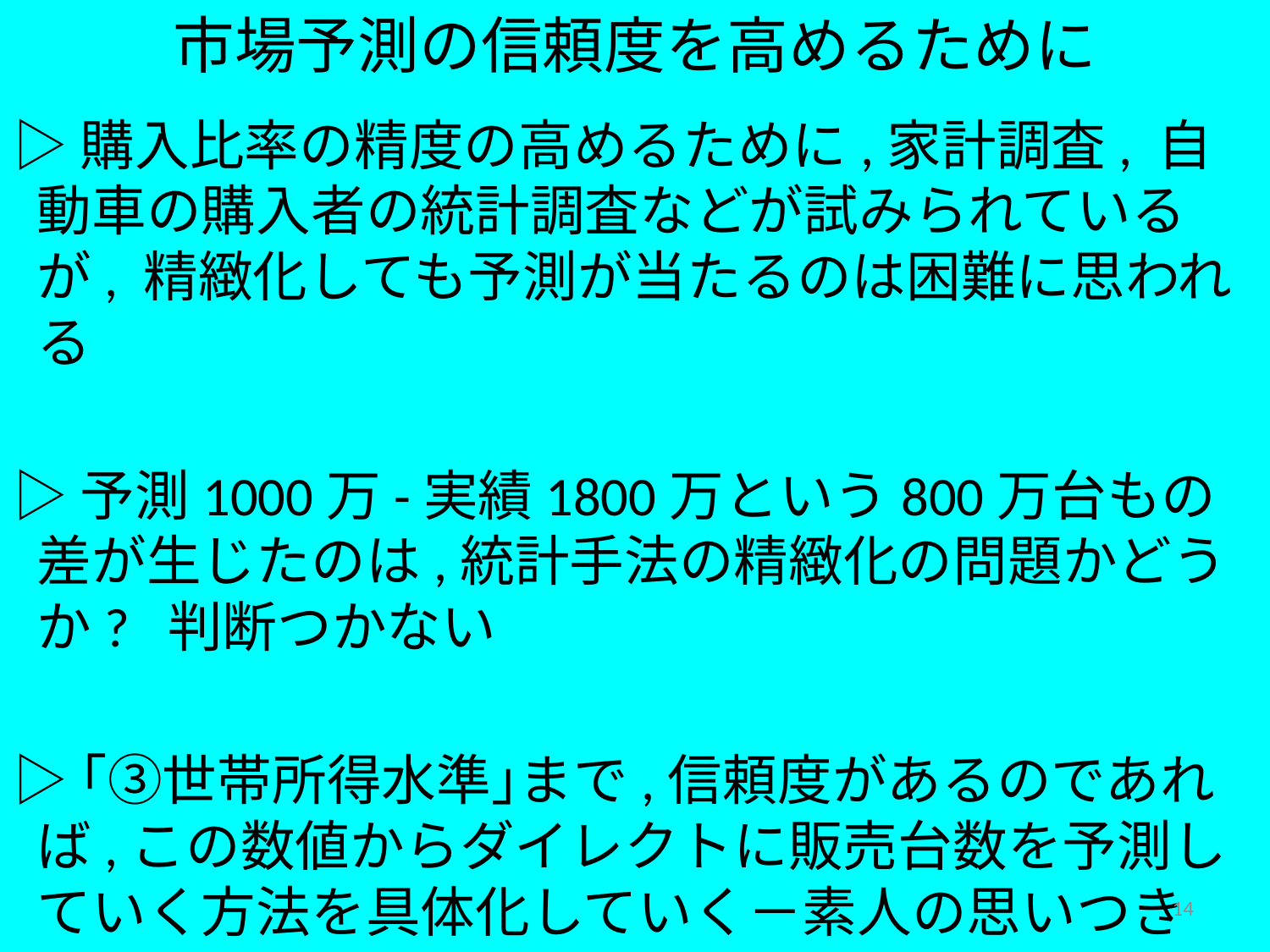

市場予測の信頼度を高めるために

▷購入比率の精度の高めるために,家計調査, 自動車の購入者の統計調査などが試みられているが, 精緻化しても予測が当たるのは困難に思われる

▷予測1000万-実績1800万という800万台もの差が生じたのは,統計手法の精緻化の問題かどうか?  判断つかない

▷｢③世帯所得水準｣まで,信頼度があるのであれば,この数値からダイレクトに販売台数を予測していく方法を具体化していく－素人の思いつき

14